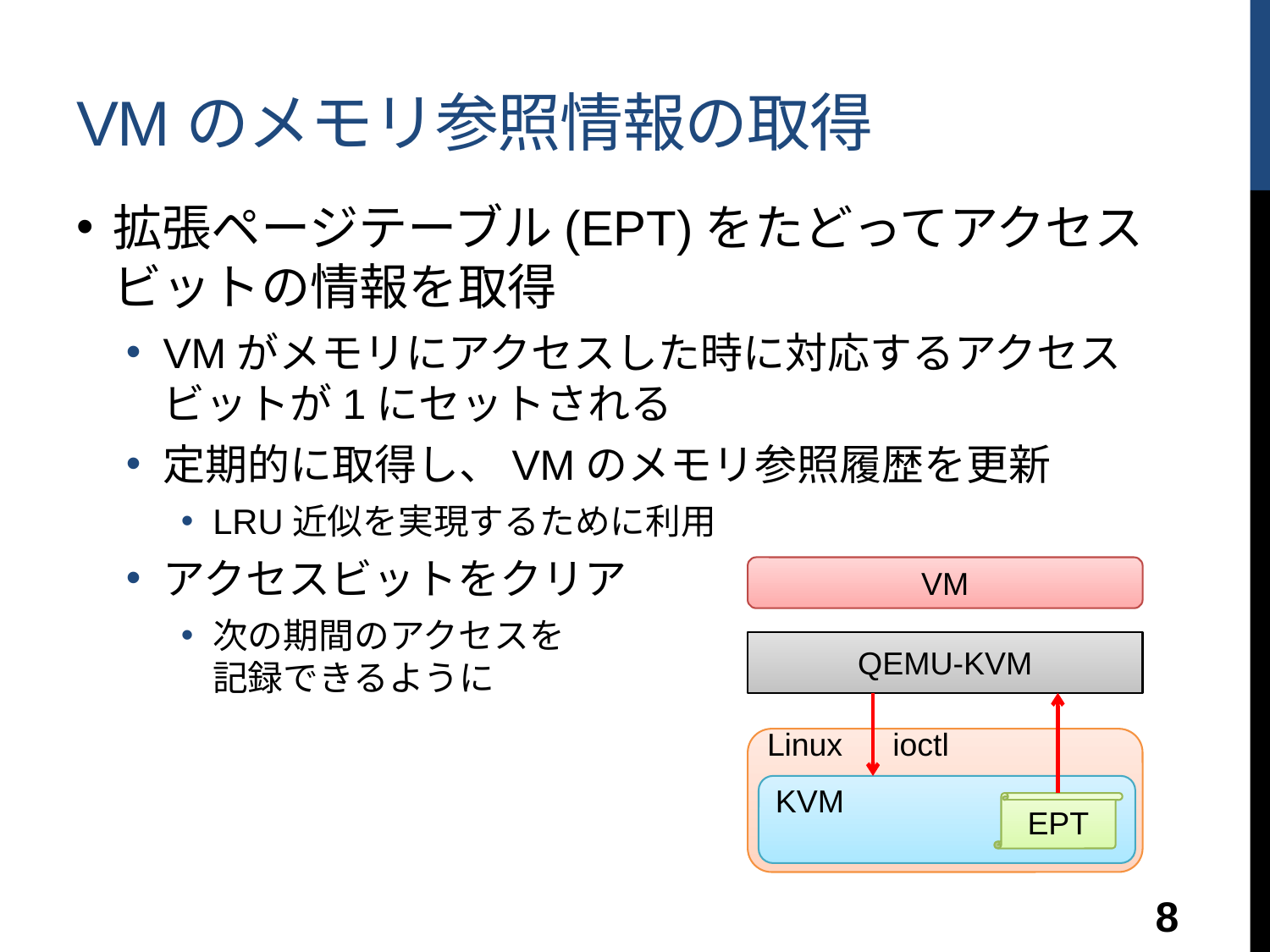

# VMのメモリ参照情報の取得
拡張ページテーブル(EPT)をたどってアクセスビットの情報を取得
VMがメモリにアクセスした時に対応するアクセスビットが1にセットされる
定期的に取得し、VMのメモリ参照履歴を更新
LRU近似を実現するために利用
アクセスビットをクリア
次の期間のアクセスを
記録できるように

VM
QEMU-KVM
Linux

KVM

EPT
ioctl
8